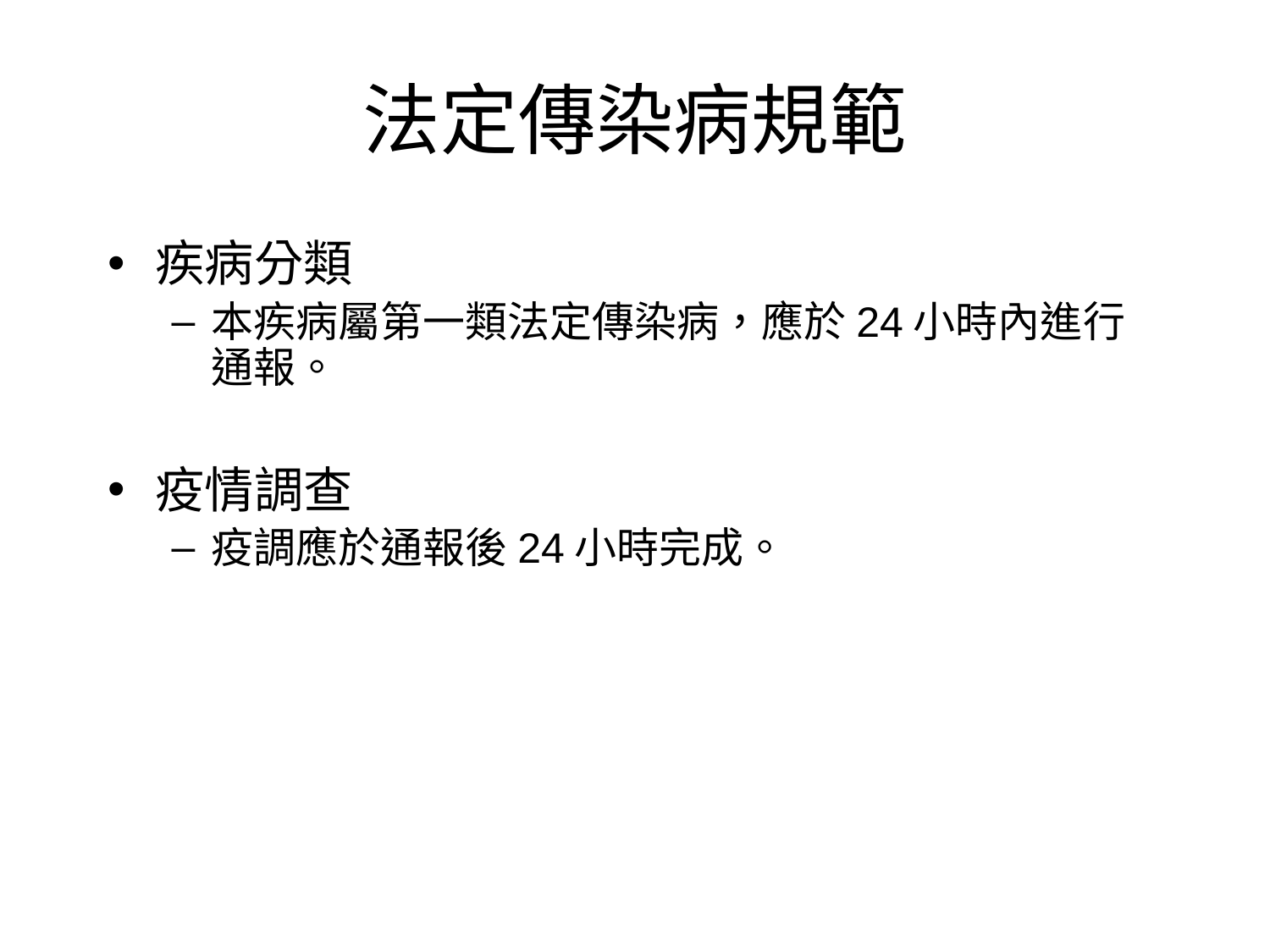

# 法定傳染病規範
疾病分類
本疾病屬第一類法定傳染病，應於24小時內進行通報。

疫情調查
疫調應於通報後24小時完成。